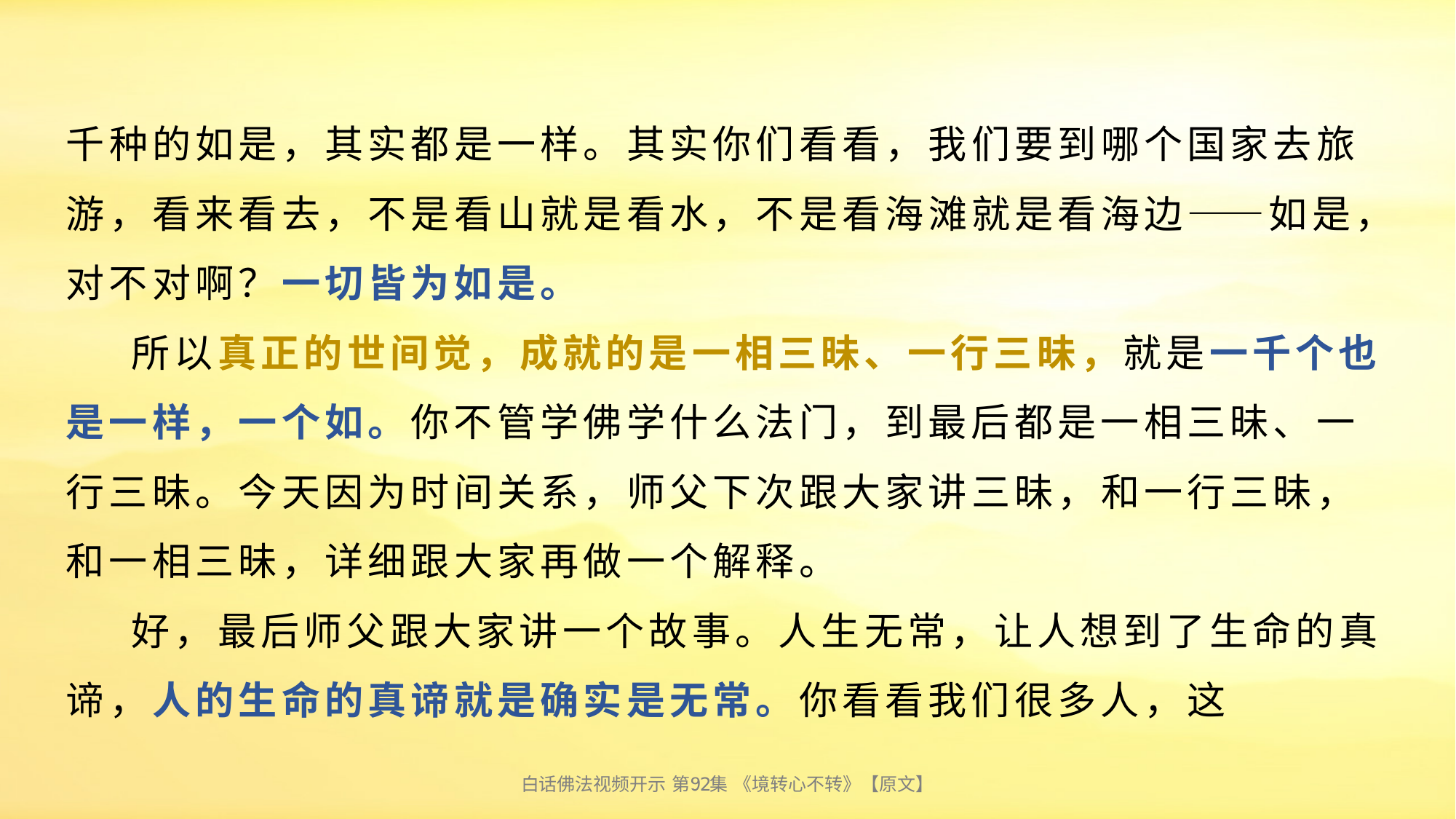

# 千种的如是，其实都是一样。其实你们看看，我们要到哪个国家去旅游，看来看去，不是看山就是看水，不是看海滩就是看海边——如是，对不对啊？一切皆为如是。 所以真正的世间觉，成就的是一相三昧、一行三昧，就是一千个也是一样，一个如。你不管学佛学什么法门，到最后都是一相三昧、一行三昧。今天因为时间关系，师父下次跟大家讲三昧，和一行三昧，和一相三昧，详细跟大家再做一个解释。 好，最后师父跟大家讲一个故事。人生无常，让人想到了生命的真谛，人的生命的真谛就是确实是无常。你看看我们很多人，这
白话佛法视频开示 第92集 《境转心不转》【原文】